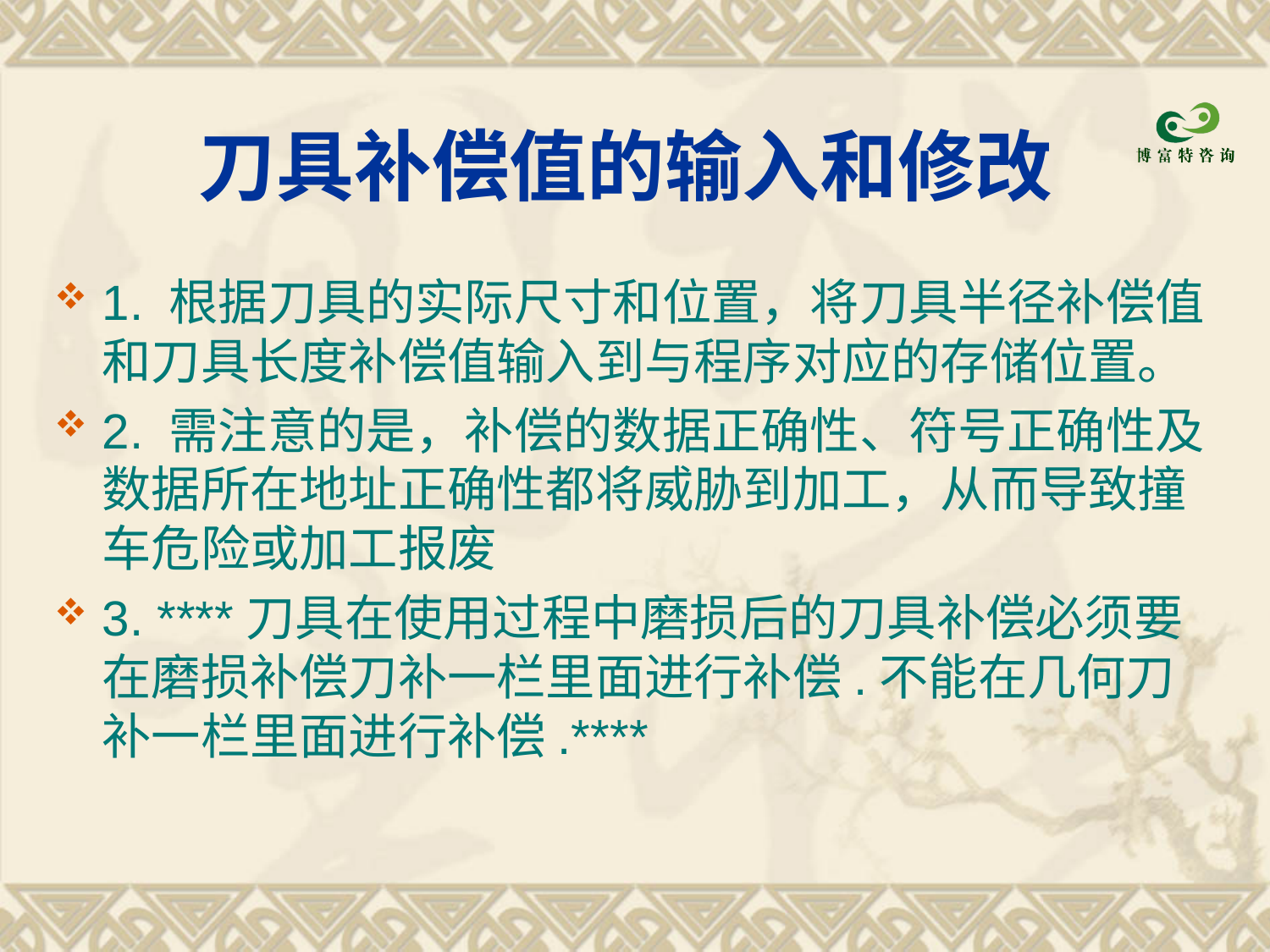

# 刀具补偿值的输入和修改
1. 根据刀具的实际尺寸和位置，将刀具半径补偿值和刀具长度补偿值输入到与程序对应的存储位置。
2. 需注意的是，补偿的数据正确性、符号正确性及数据所在地址正确性都将威胁到加工，从而导致撞车危险或加工报废
3. ****刀具在使用过程中磨损后的刀具补偿必须要在磨损补偿刀补一栏里面进行补偿.不能在几何刀补一栏里面进行补偿.****